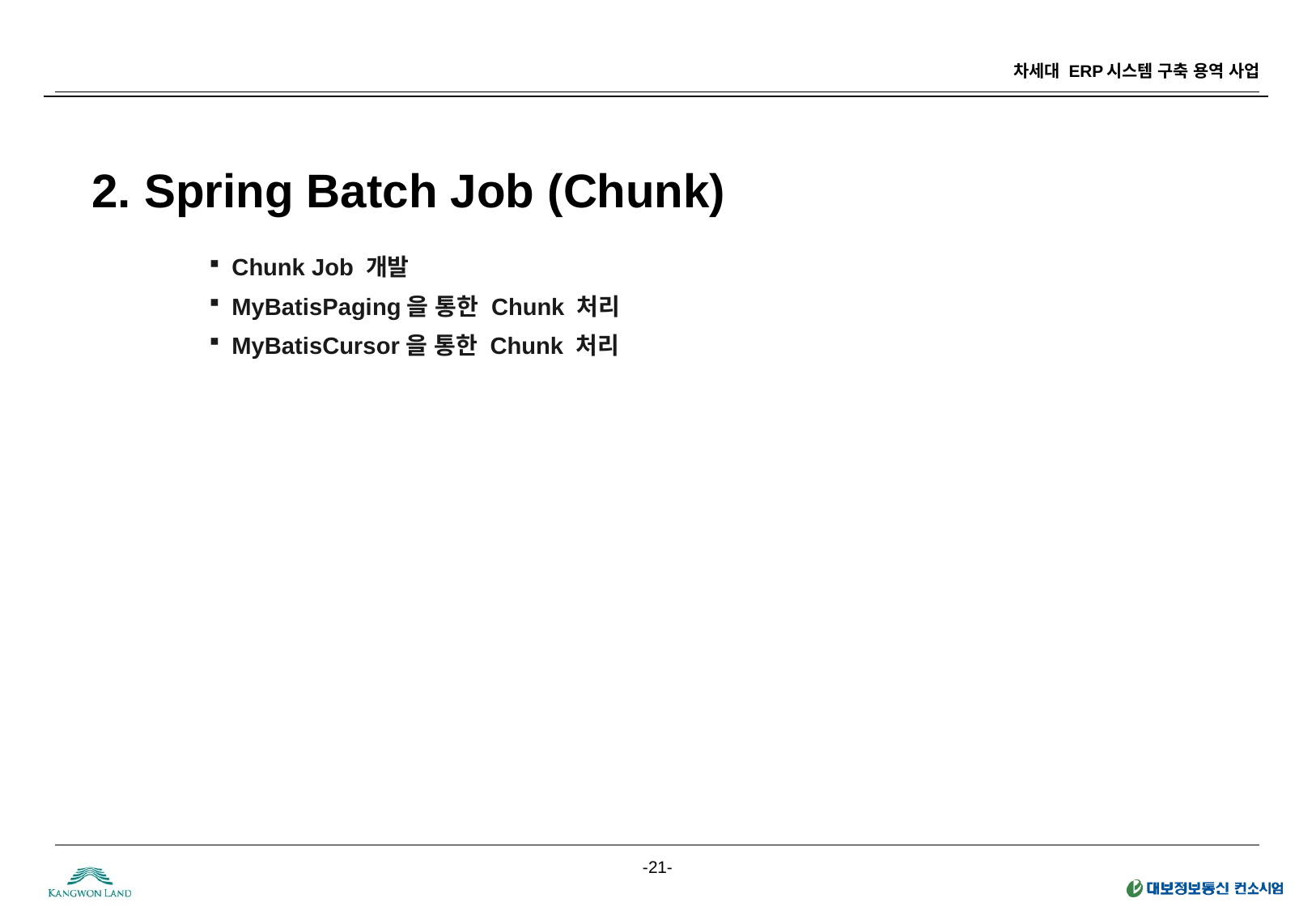

2. Spring Batch Job (Chunk)
Chunk Job 개발
MyBatisPaging을 통한 Chunk 처리
MyBatisCursor을 통한 Chunk 처리